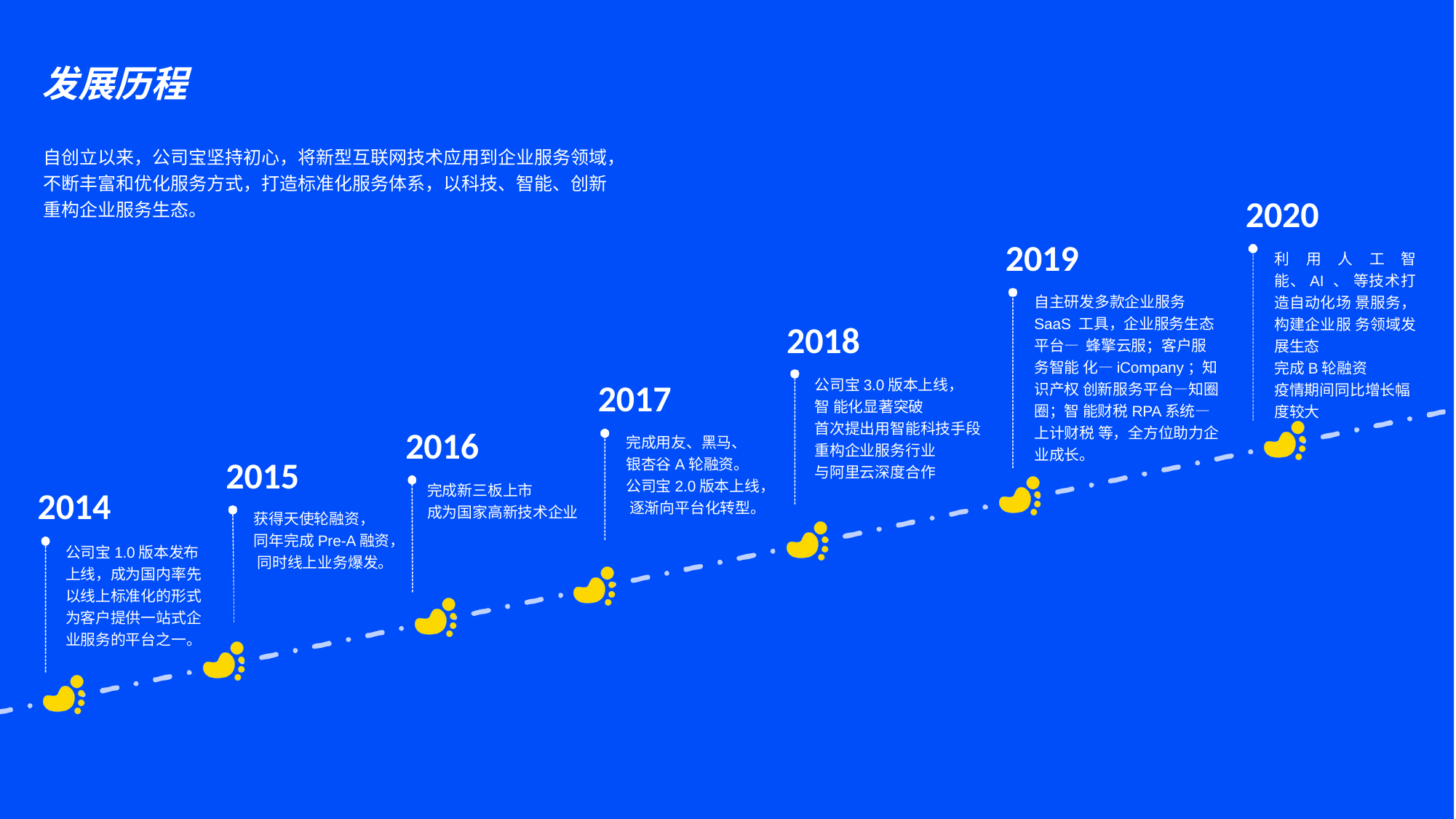

# 发展历程
自创立以来，公司宝坚持初心，将新型互联网技术应用到企业服务领域， 不断丰富和优化服务方式，打造标准化服务体系，以科技、智能、创新 重构企业服务生态。
2020
利用人工智能、AI 、 等技术打造自动化场 景服务，构建企业服 务领域发展生态
完成B轮融资
疫情期间同比增长幅 度较大
2019
自主研发多款企业服务SaaS 工具，企业服务生态平台—  蜂擎云服；客户服务智能 化—iCompany；知识产权 创新服务平台—知圈圈；智 能财税RPA系统—上计财税 等，全方位助力企业成长。

2018
公司宝3.0版本上线，智 能化显著突破
首次提出用智能科技手段 重构企业服务行业
与阿里云深度合作
2017
完成用友、黑马、 银杏谷A轮融资。
公司宝2.0版本上线， 逐渐向平台化转型。

2016
完成新三板上市
成为国家高新技术企业
2015
获得天使轮融资，
同年完成Pre-A融资， 同时线上业务爆发。

2014
公司宝1.0版本发布 上线，成为国内率先 以线上标准化的形式 为客户提供一站式企 业服务的平台之一。